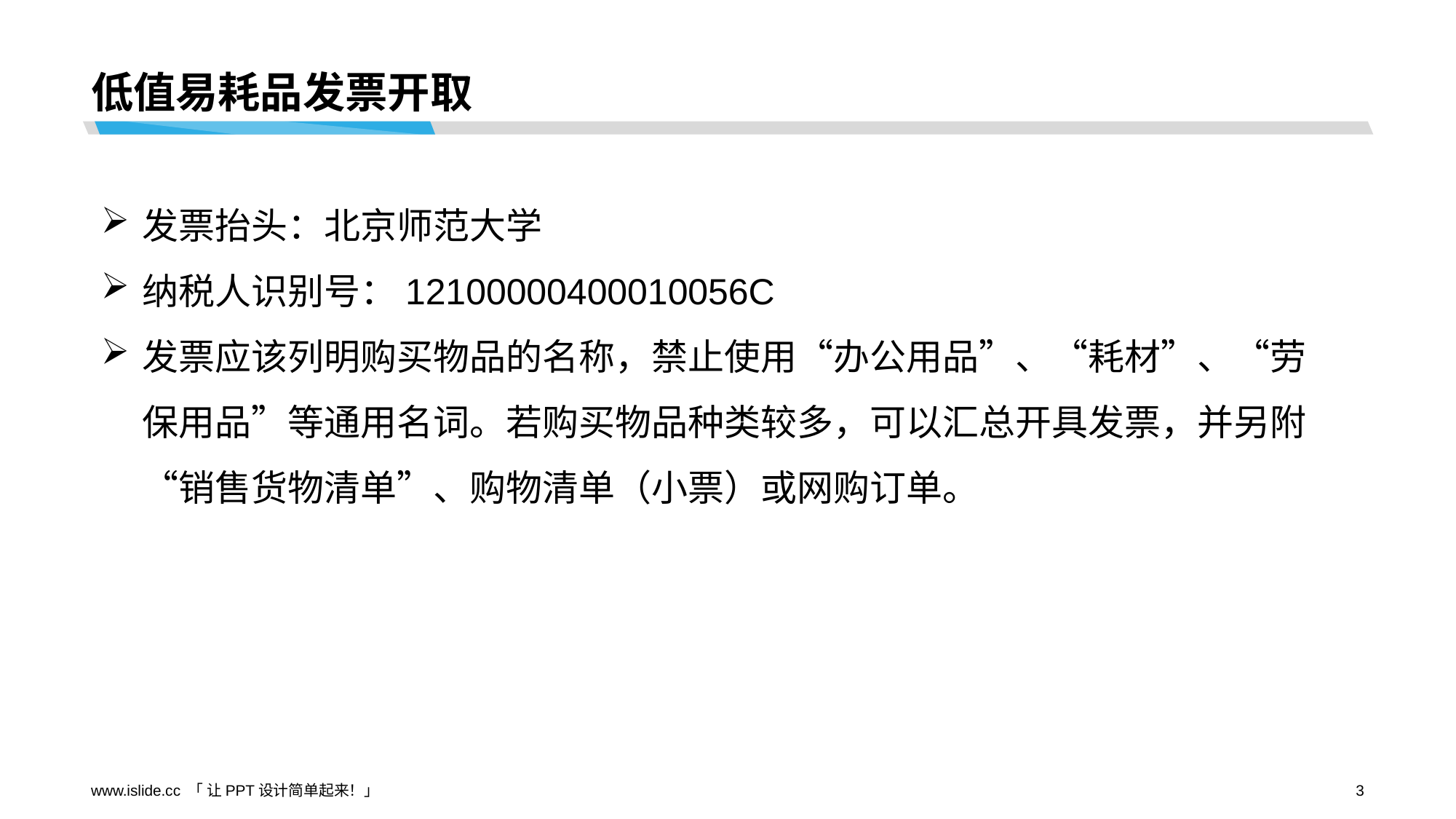

# 低值易耗品发票开取
发票抬头：北京师范大学
纳税人识别号：12100000400010056C
发票应该列明购买物品的名称，禁止使用“办公用品”、“耗材”、“劳保用品”等通用名词。若购买物品种类较多，可以汇总开具发票，并另附“销售货物清单”、购物清单（小票）或网购订单。

www.islide.cc 「 让PPT设计简单起来！」
3